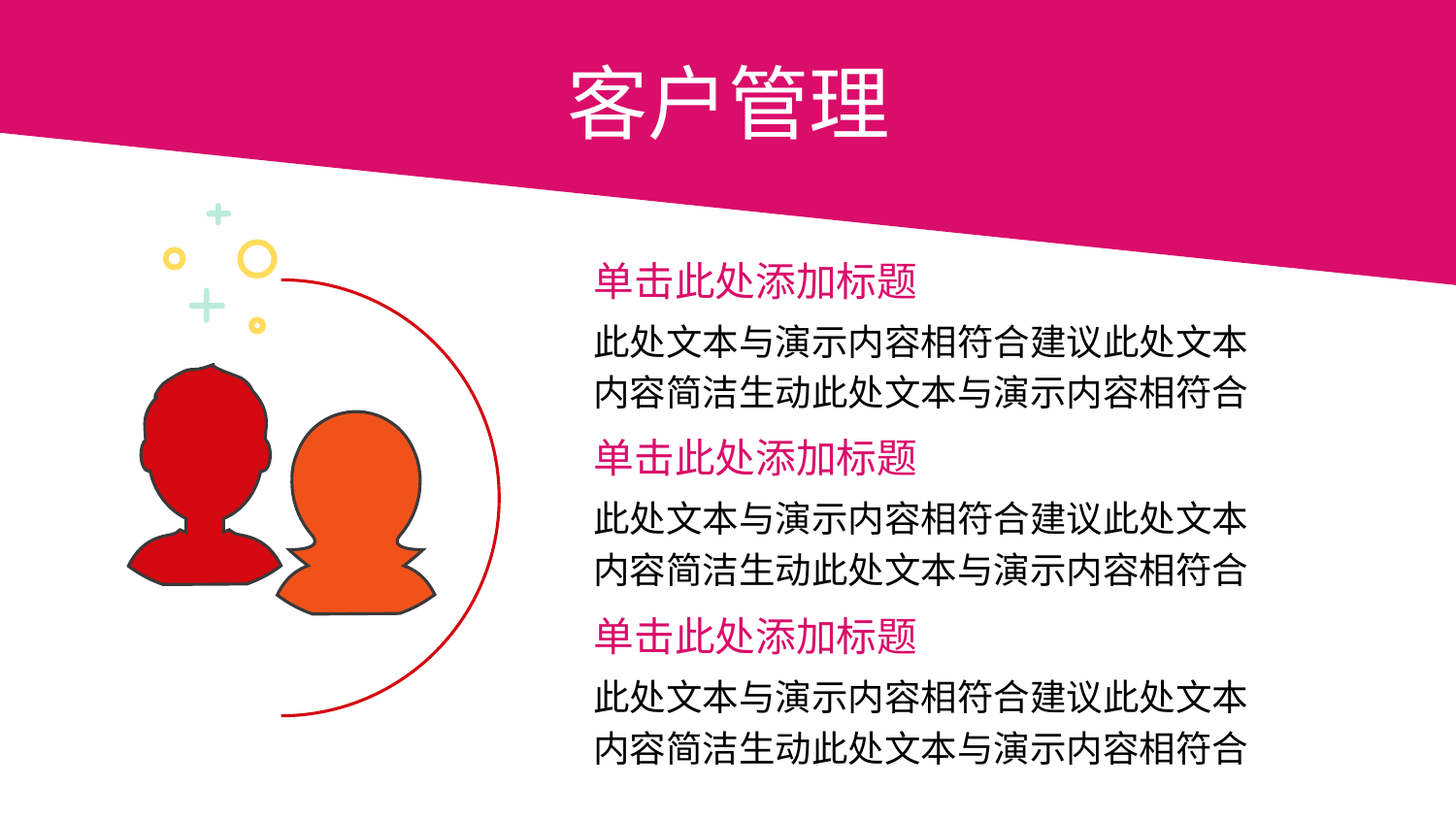

# 客户管理
单击此处添加标题
此处文本与演示内容相符合建议此处文本
内容简洁生动此处文本与演示内容相符合
单击此处添加标题
此处文本与演示内容相符合建议此处文本
内容简洁生动此处文本与演示内容相符合
单击此处添加标题
此处文本与演示内容相符合建议此处文本
内容简洁生动此处文本与演示内容相符合